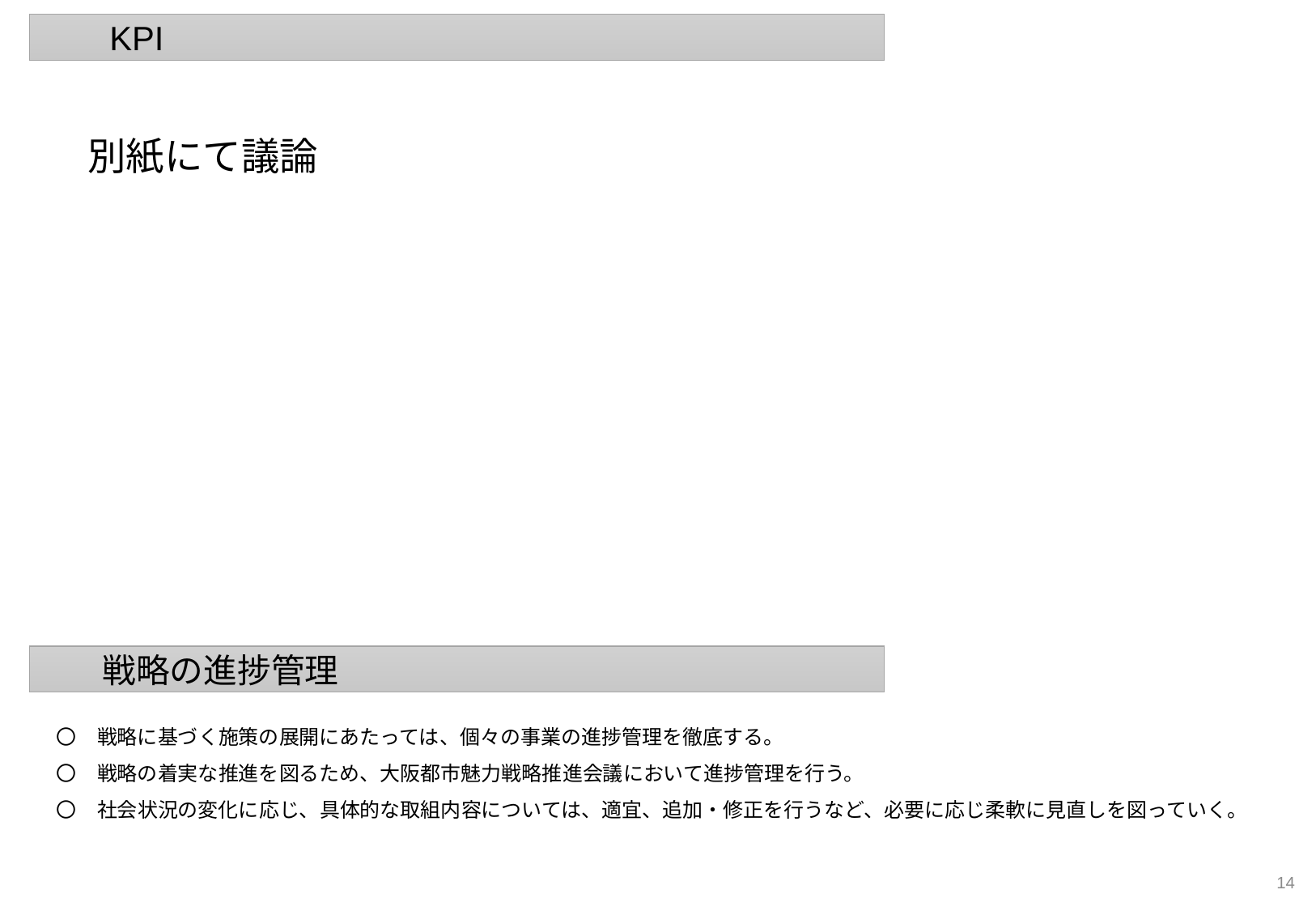

KPI
別紙にて議論
　　戦略の進捗管理
〇　戦略に基づく施策の展開にあたっては、個々の事業の進捗管理を徹底する。
〇　戦略の着実な推進を図るため、大阪都市魅力戦略推進会議において進捗管理を行う。
〇　社会状況の変化に応じ、具体的な取組内容については、適宜、追加・修正を行うなど、必要に応じ柔軟に見直しを図っていく。
14